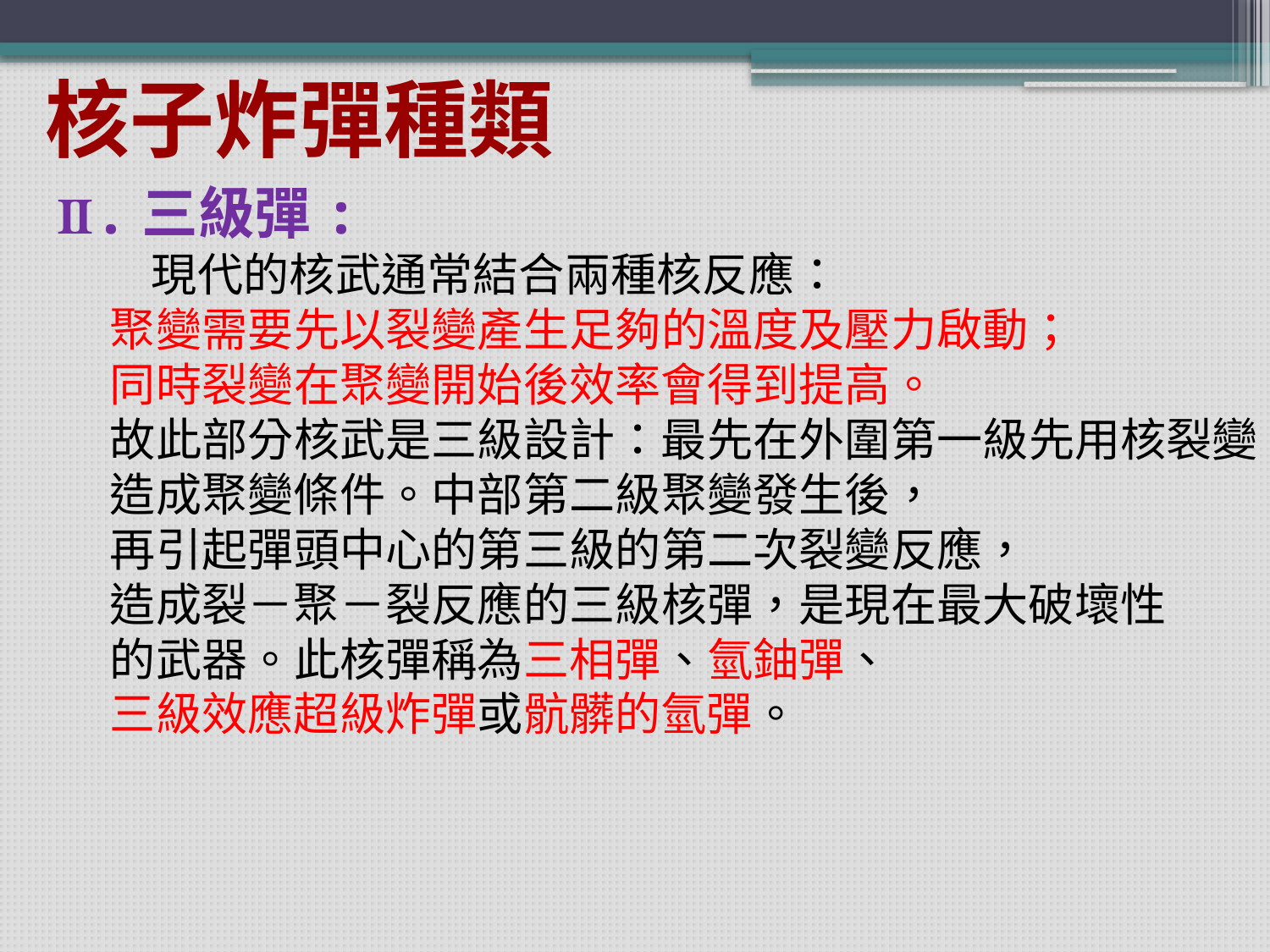

核子炸彈種類
Ⅱ.三級彈:
        現代的核武通常結合兩種核反應：
    聚變需要先以裂變產生足夠的溫度及壓力啟動；
    同時裂變在聚變開始後效率會得到提高。
    故此部分核武是三級設計：最先在外圍第一級先用核裂變，
    造成聚變條件。中部第二級聚變發生後，
    再引起彈頭中心的第三級的第二次裂變反應，
    造成裂－聚－裂反應的三級核彈，是現在最大破壞性
    的武器。此核彈稱為三相彈、氫鈾彈、
    三級效應超級炸彈或骯髒的氫彈。